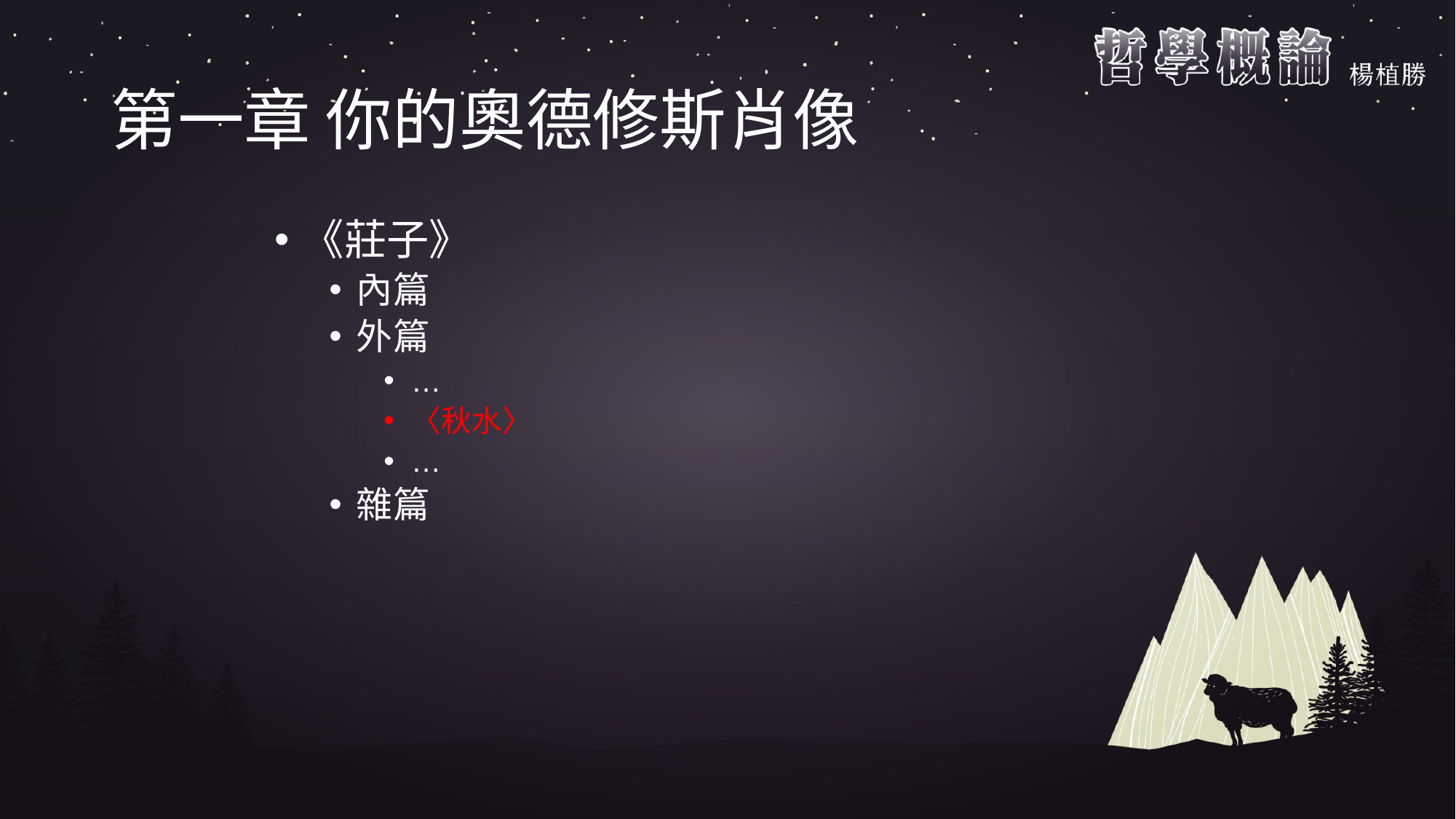

# 第一章 你的奧德修斯肖像
《莊子》
內篇
外篇
…
〈秋水〉
…
雜篇